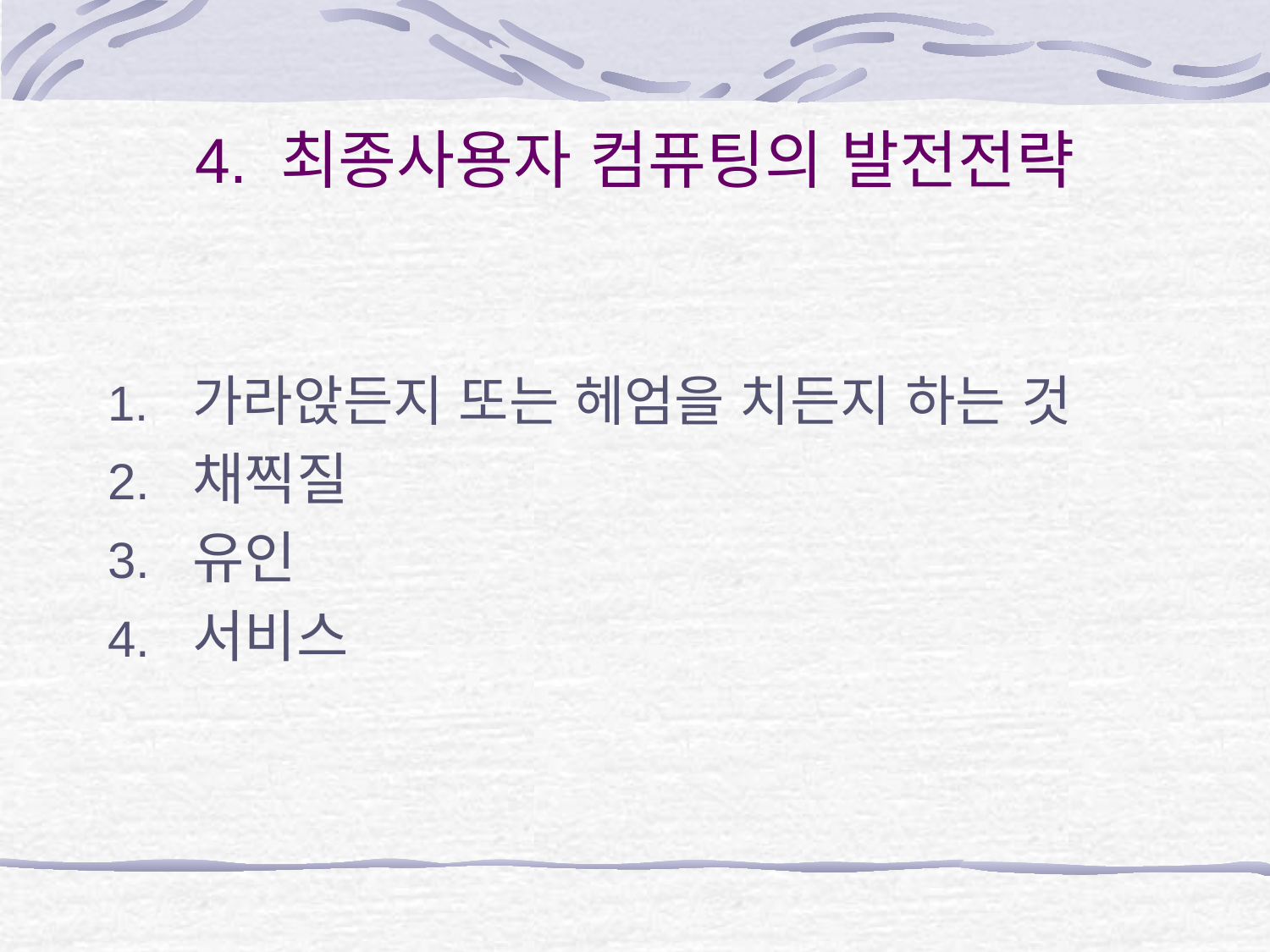

# 4. 최종사용자 컴퓨팅의 발전전략
가라앉든지 또는 헤엄을 치든지 하는 것
채찍질
유인
서비스